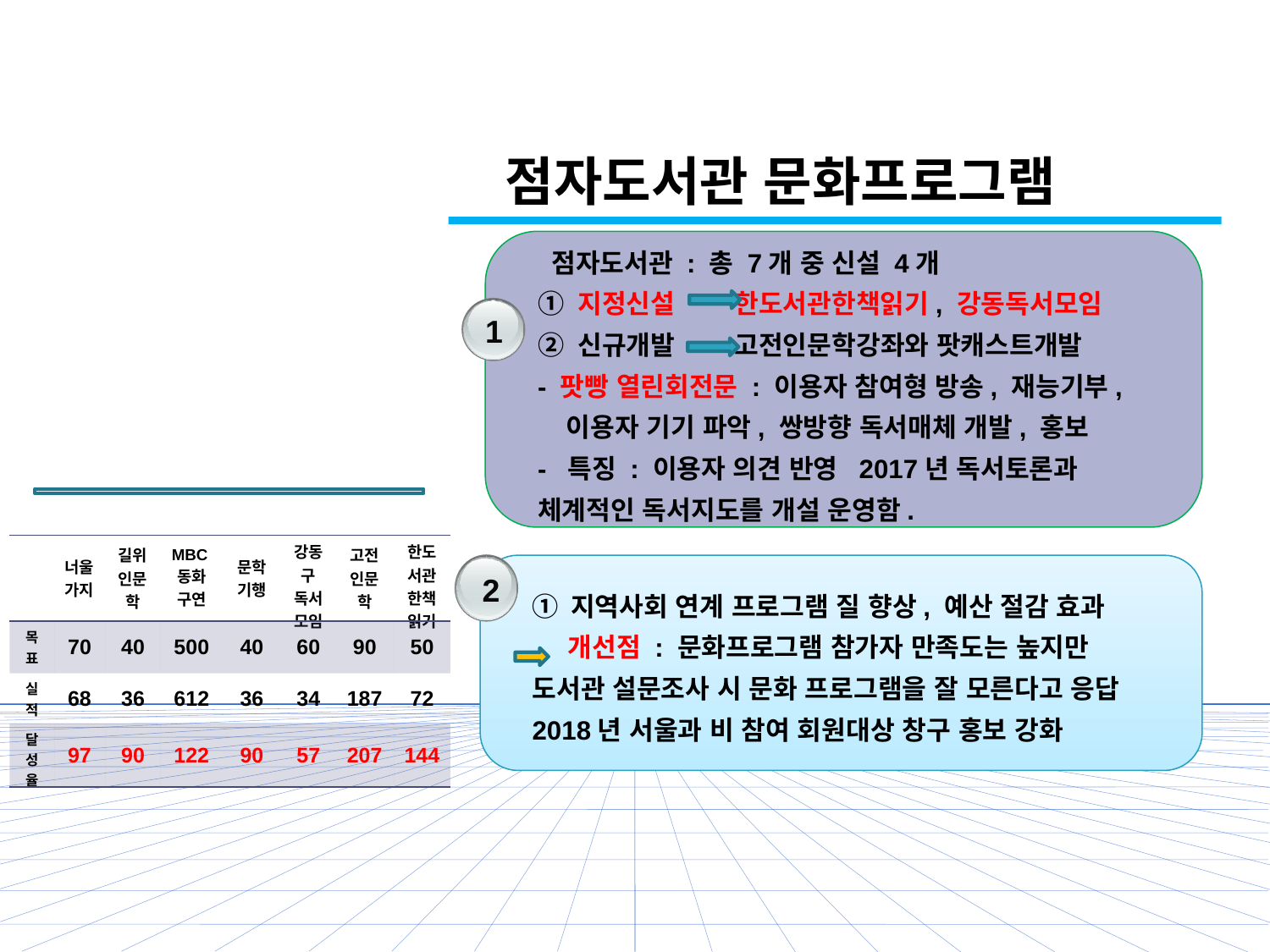

점자도서관 문화프로그램

 점자도서관 : 총 7개 중 신설 4개
① 지정신설        한도서관한책읽기, 강동독서모임
② 신규개발        고전인문학강좌와 팟캐스트개발
- 팟빵 열린회전문 : 이용자 참여형 방송, 재능기부,
   이용자 기기 파악, 쌍방향 독서매체 개발, 홍보
-  특징 : 이용자 의견 반영  2017년 독서토론과 체계적인 독서지도를 개설 운영함.

1

|  | 너울가지 | 길위인문학 | MBC동화구연 | 문학기행 | 강동구 독서 모임 | 고전인문학 | 한도서관한책읽기 |
| --- | --- | --- | --- | --- | --- | --- | --- |
| 목표 | 70 | 40 | 500 | 40 | 60 | 90 | 50 |
| 실적 | 68 | 36 | 612 | 36 | 34 | 187 | 72 |
| 달성율 | 97 | 90 | 122 | 90 | 57 | 207 | 144 |

① 지역사회 연계 프로그램 질 향상, 예산 절감 효과
    개선점 : 문화프로그램 참가자 만족도는 높지만
도서관 설문조사 시 문화 프로그램을 잘 모른다고 응답
2018년 서울과 비 참여 회원대상 창구 홍보 강화

2